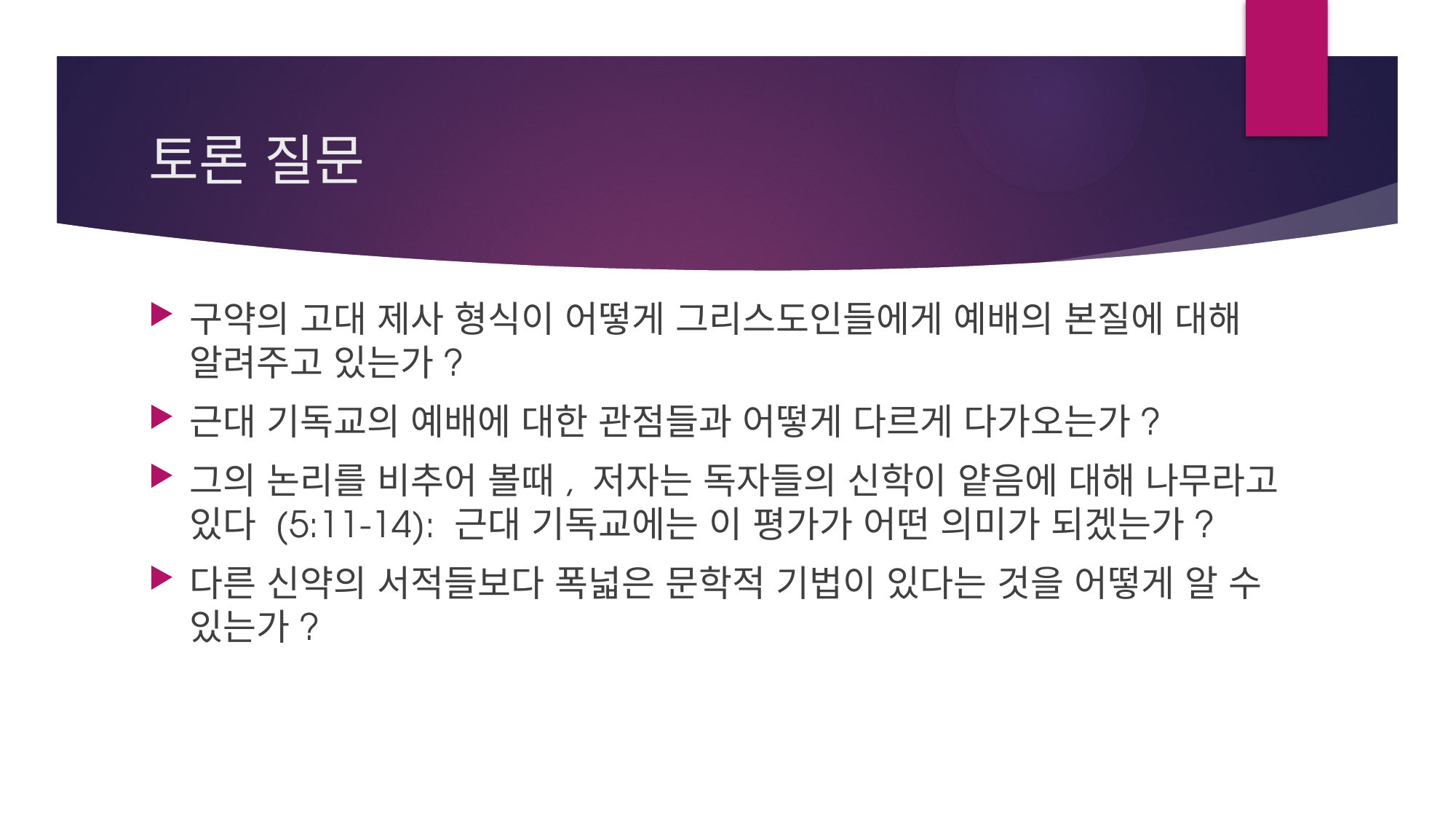

# 토론 질문
구약의 고대 제사 형식이 어떻게 그리스도인들에게 예배의 본질에 대해 알려주고 있는가?
근대 기독교의 예배에 대한 관점들과 어떻게 다르게 다가오는가?
그의 논리를 비추어 볼때, 저자는 독자들의 신학이 얕음에 대해 나무라고 있다 (5:11-14): 근대 기독교에는 이 평가가 어떤 의미가 되겠는가?
다른 신약의 서적들보다 폭넓은 문학적 기법이 있다는 것을 어떻게 알 수 있는가?